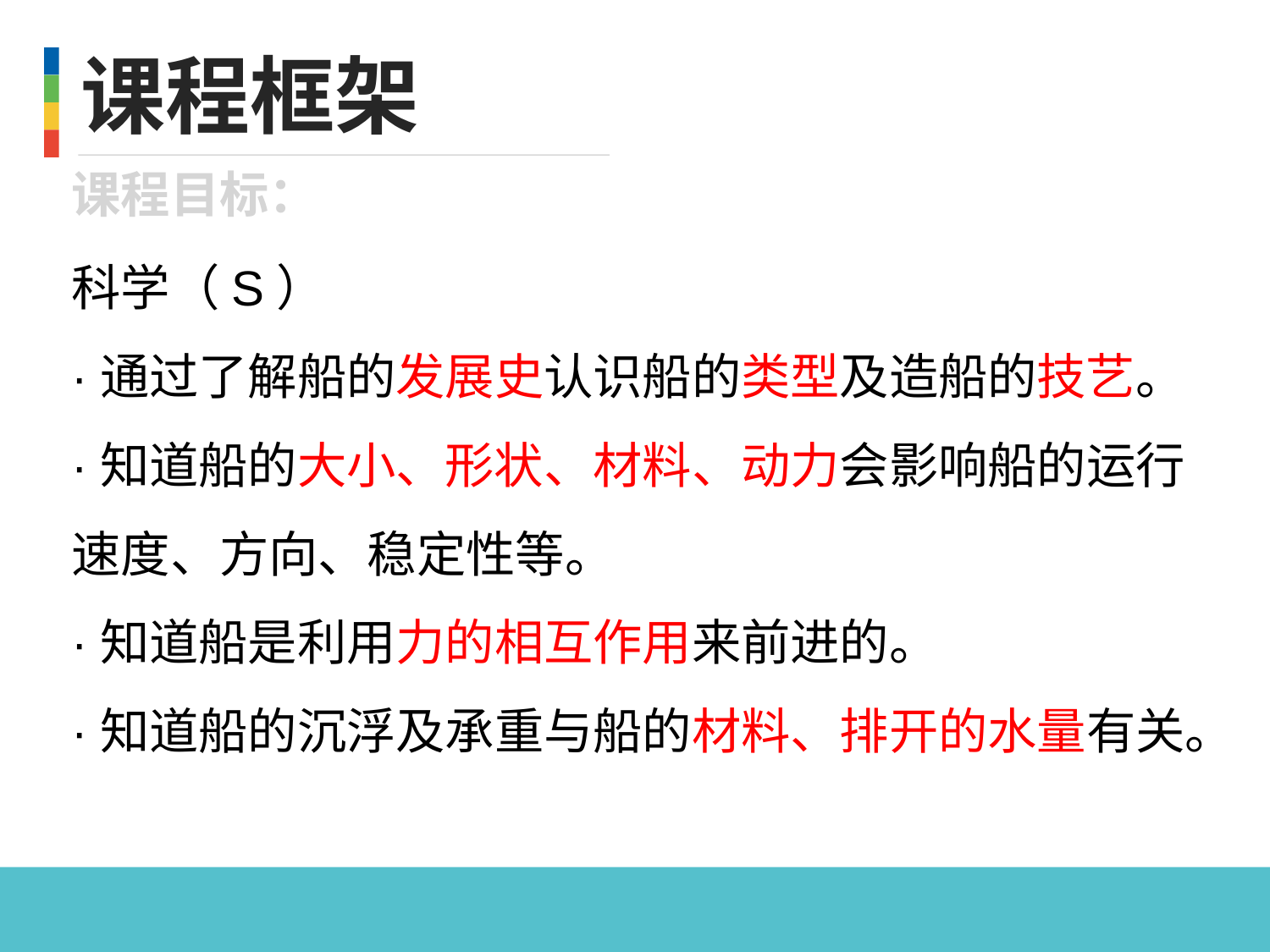

课程框架

课程目标：
科学（S）
·通过了解船的发展史认识船的类型及造船的技艺。
·知道船的大小、形状、材料、动力会影响船的运行速度、方向、稳定性等。
·知道船是利用力的相互作用来前进的。
·知道船的沉浮及承重与船的材料、排开的水量有关。